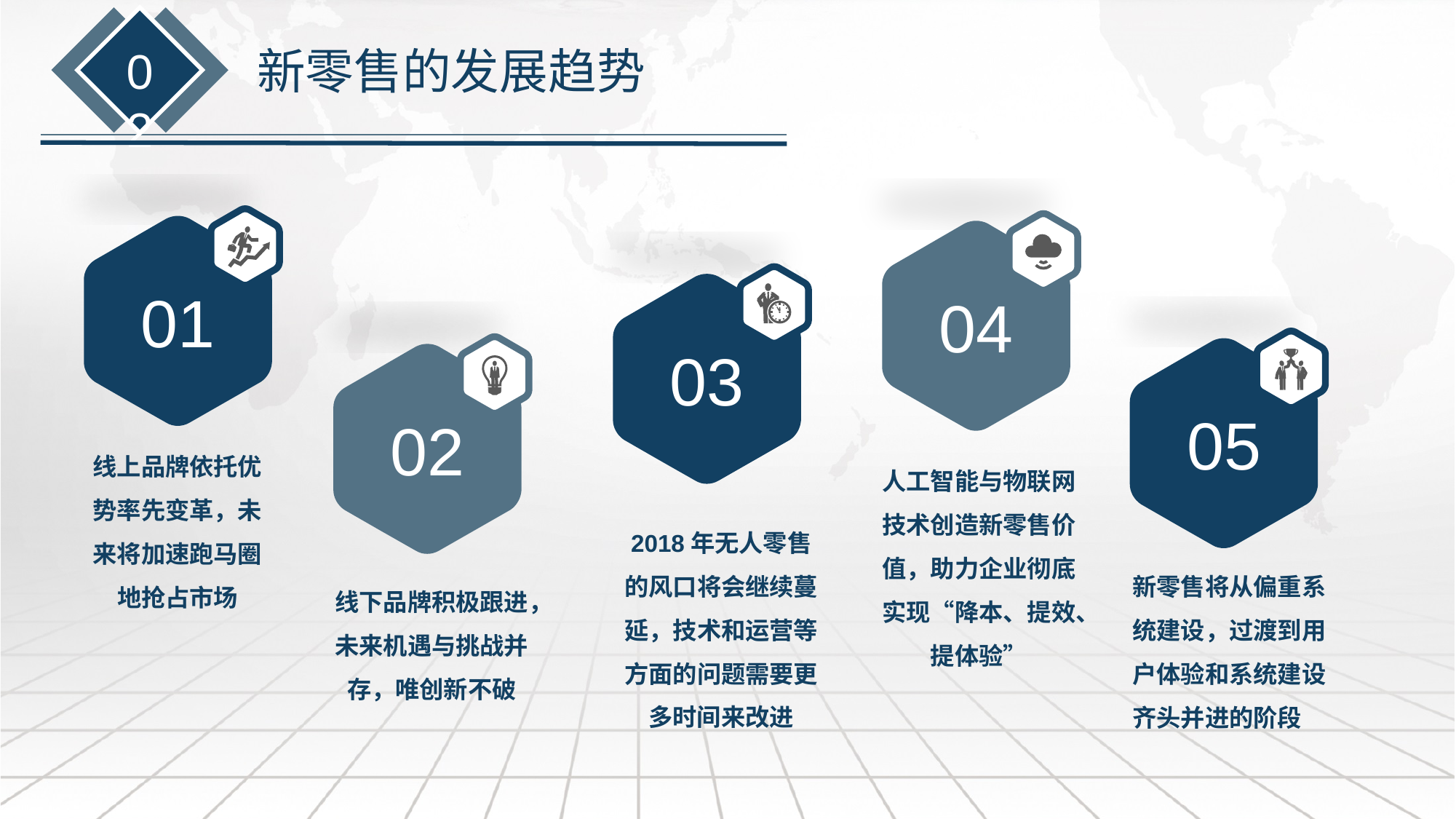

02
新零售的发展趋势

01
04

03

05
02

线上品牌依托优势率先变革，未来将加速跑马圈地抢占市场
人工智能与物联网技术创造新零售价值，助力企业彻底实现“降本、提效、提体验”
2018年无人零售的风口将会继续蔓延，技术和运营等方面的问题需要更多时间来改进
新零售将从偏重系统建设，过渡到用户体验和系统建设齐头并进的阶段
线下品牌积极跟进，未来机遇与挑战并存，唯创新不破